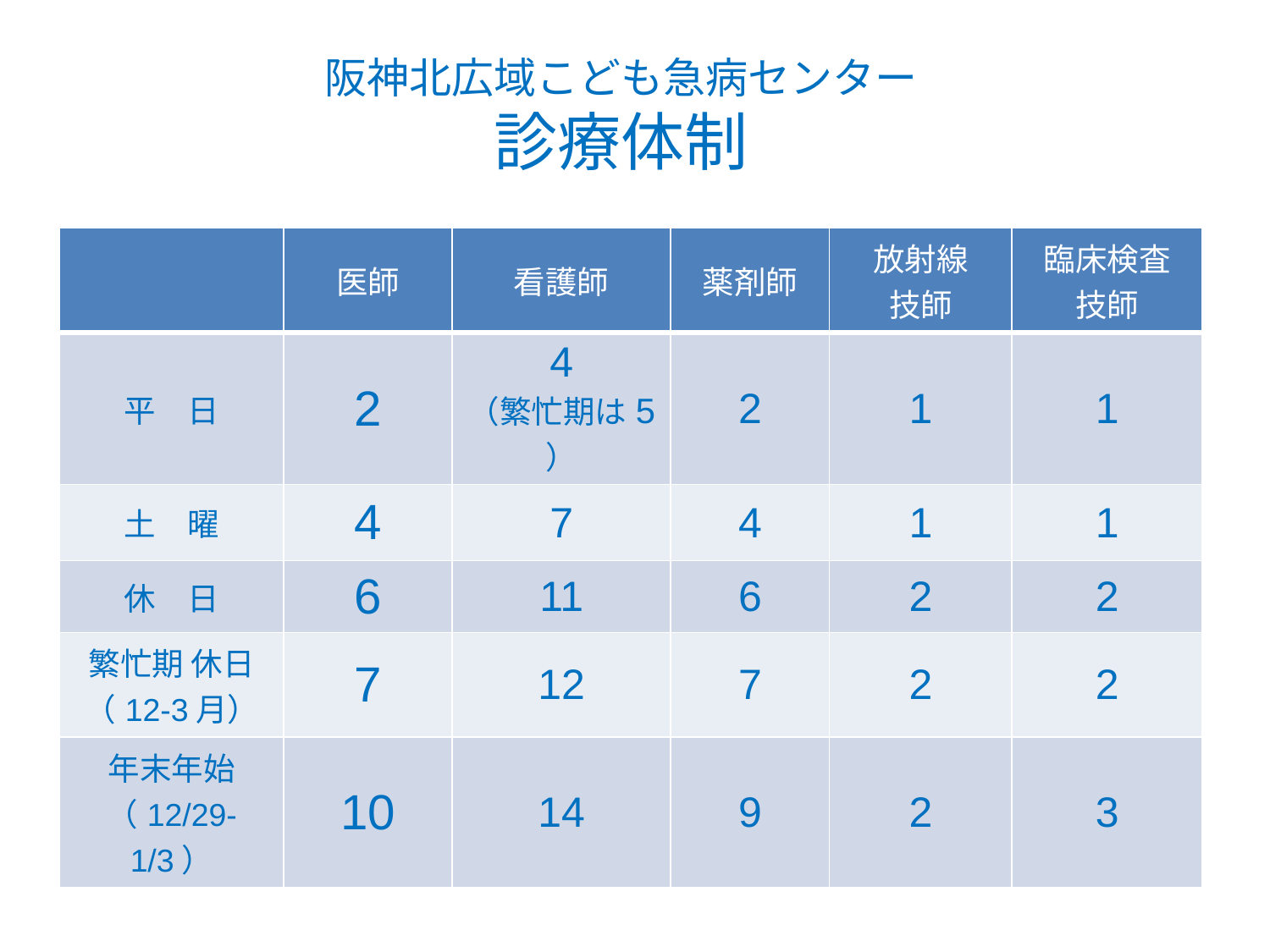

# 阪神北広域こども急病センター 診療体制
|  | 医師 | 看護師 | 薬剤師 | 放射線 技師 | 臨床検査 技師 |
| --- | --- | --- | --- | --- | --- |
| 平　日 | 2 | 4 （繁忙期は5 ） | 2 | 1 | 1 |
| 土　曜 | 4 | 7 | 4 | 1 | 1 |
| 休　日 | 6 | 11 | 6 | 2 | 2 |
| 繁忙期 休日 （12-3月） | 7 | 12 | 7 | 2 | 2 |
| 年末年始 （12/29-1/3） | 10 | 14 | 9 | 2 | 3 |